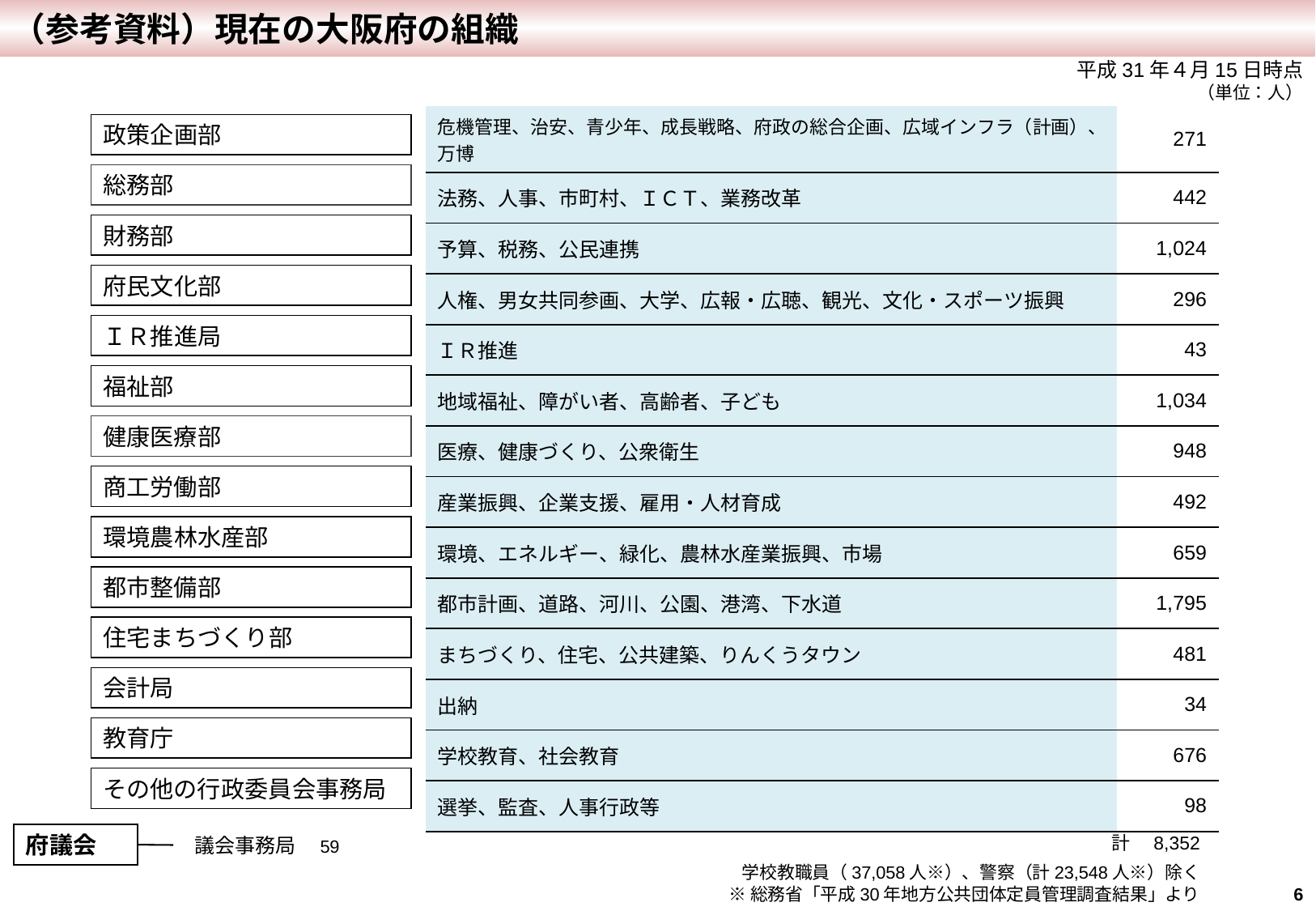

（参考資料）現在の大阪府の組織
平成31年４月15日時点
（単位：人）
| 危機管理、治安、青少年、成長戦略、府政の総合企画、広域インフラ（計画）、万博 | 271 |
| --- | --- |
| 法務、人事、市町村、ＩＣＴ、業務改革 | 442 |
| 予算、税務、公民連携 | 1,024 |
| 人権、男女共同参画、大学、広報・広聴、観光、文化・スポーツ振興 | 296 |
| ＩＲ推進 | 43 |
| 地域福祉、障がい者、高齢者、子ども | 1,034 |
| 医療、健康づくり、公衆衛生 | 948 |
| 産業振興、企業支援、雇用・人材育成 | 492 |
| 環境、エネルギー、緑化、農林水産業振興、市場 | 659 |
| 都市計画、道路、河川、公園、港湾、下水道 | 1,795 |
| まちづくり、住宅、公共建築、りんくうタウン | 481 |
| 出納 | 34 |
| 学校教育、社会教育 | 676 |
| 選挙、監査、人事行政等 | 98 |
政策企画部
総務部
財務部
府民文化部
ＩＲ推進局
福祉部
健康医療部
商工労働部
環境農林水産部
都市整備部
住宅まちづくり部
会計局
教育庁
その他の行政委員会事務局
| 59 |
| --- |
府議会
計　8,352

学校教職員（37,058人※）、警察（計23,548人※）除く
※総務省「平成30年地方公共団体定員管理調査結果」より
議会事務局
6